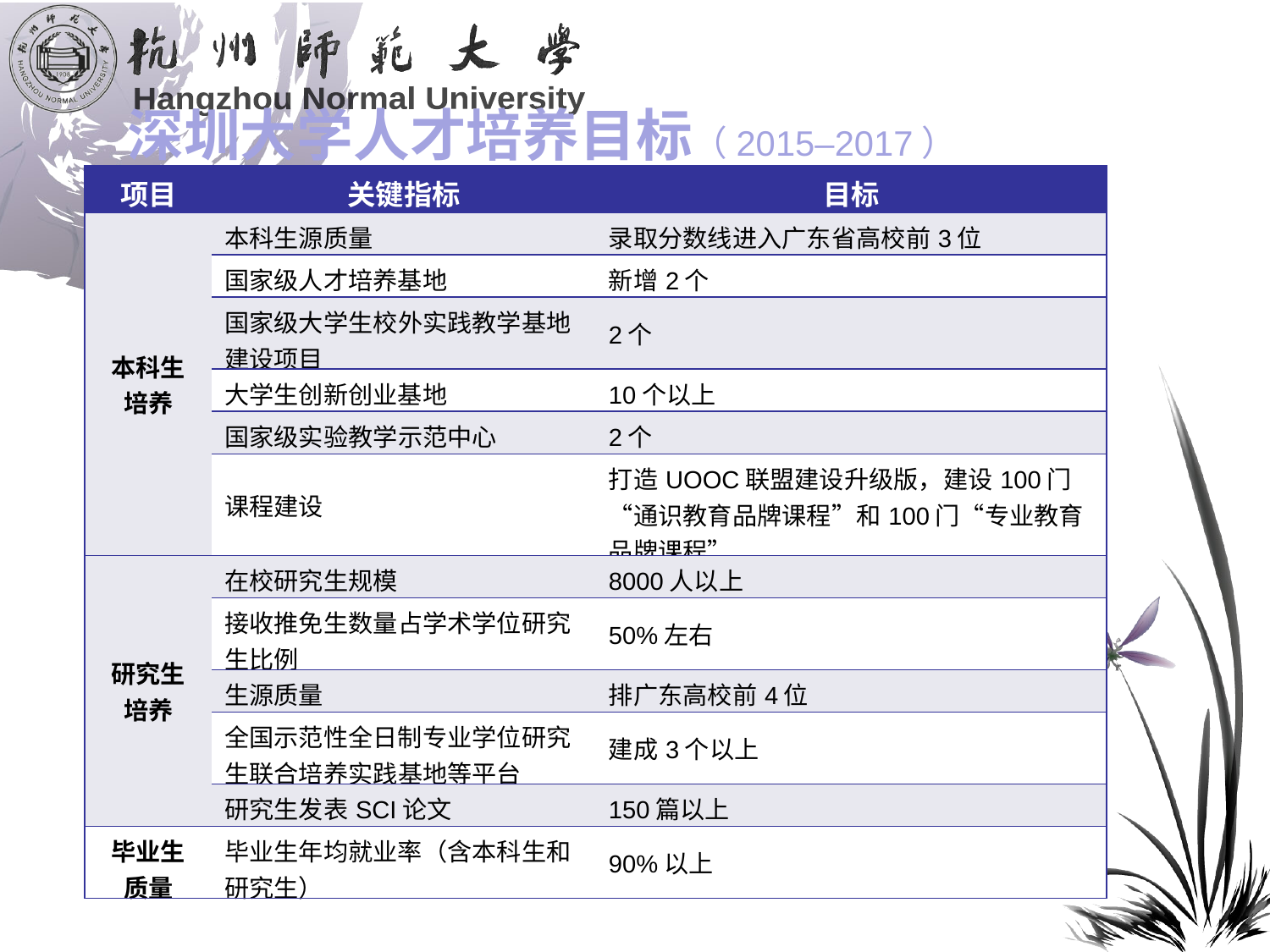

深圳大学人才培养目标（2015–2017）
| 项目 | 关键指标 | 目标 |
| --- | --- | --- |
| 本科生 培养 | 本科生源质量 | 录取分数线进入广东省高校前3位 |
|  | 国家级人才培养基地 | 新增2个 |
|  | 国家级大学生校外实践教学基地建设项目 | 2个 |
|  | 大学生创新创业基地 | 10个以上 |
|  | 国家级实验教学示范中心 | 2个 |
|  | 课程建设 | 打造UOOC联盟建设升级版，建设100门“通识教育品牌课程”和100门“专业教育品牌课程” |
| 研究生 培养 | 在校研究生规模 | 8000人以上 |
|  | 接收推免生数量占学术学位研究生比例 | 50%左右 |
|  | 生源质量 | 排广东高校前4位 |
|  | 全国示范性全日制专业学位研究生联合培养实践基地等平台 | 建成3个以上 |
|  | 研究生发表SCI论文 | 150篇以上 |
| 毕业生 质量 | 毕业生年均就业率（含本科生和研究生） | 90%以上 |